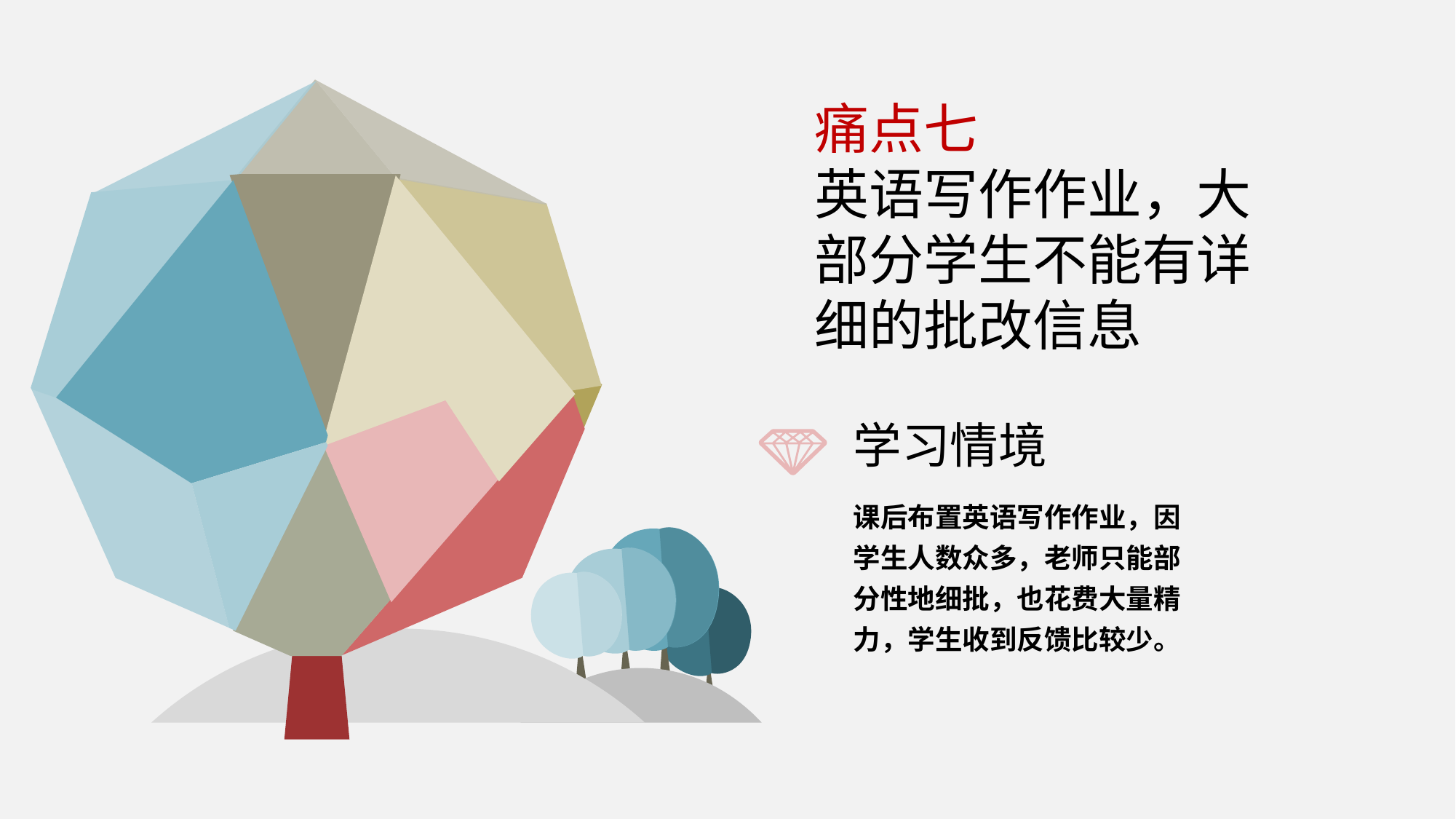

痛点七
英语写作作业，大部分学生不能有详细的批改信息
学习情境
课后布置英语写作作业，因学生人数众多，老师只能部分性地细批，也花费大量精力，学生收到反馈比较少。